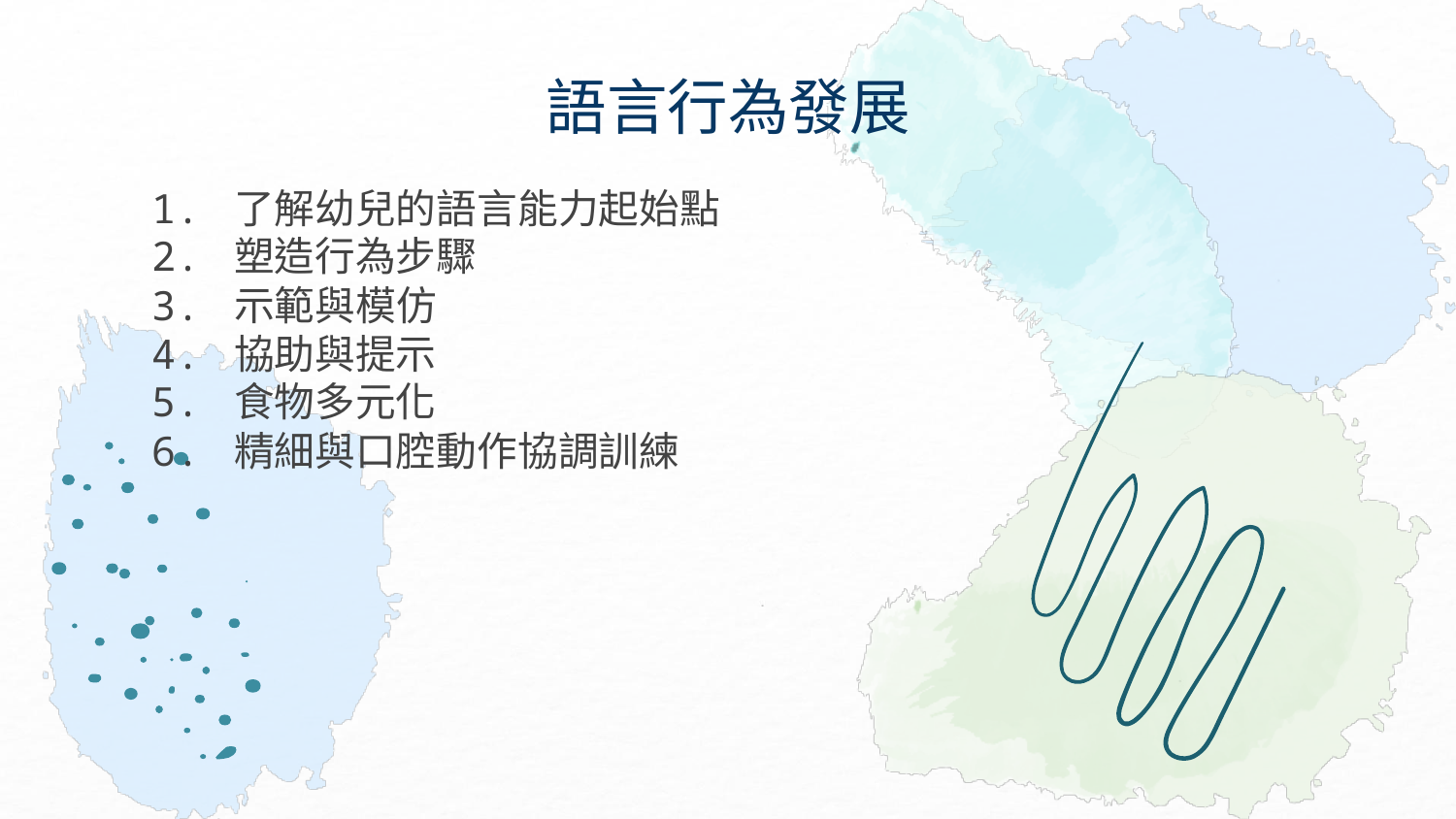

# 語言行為發展
1. 了解幼兒的語言能力起始點
2. 塑造行為步驟
3. 示範與模仿
4. 協助與提示
5. 食物多元化
6. 精細與口腔動作協調訓練